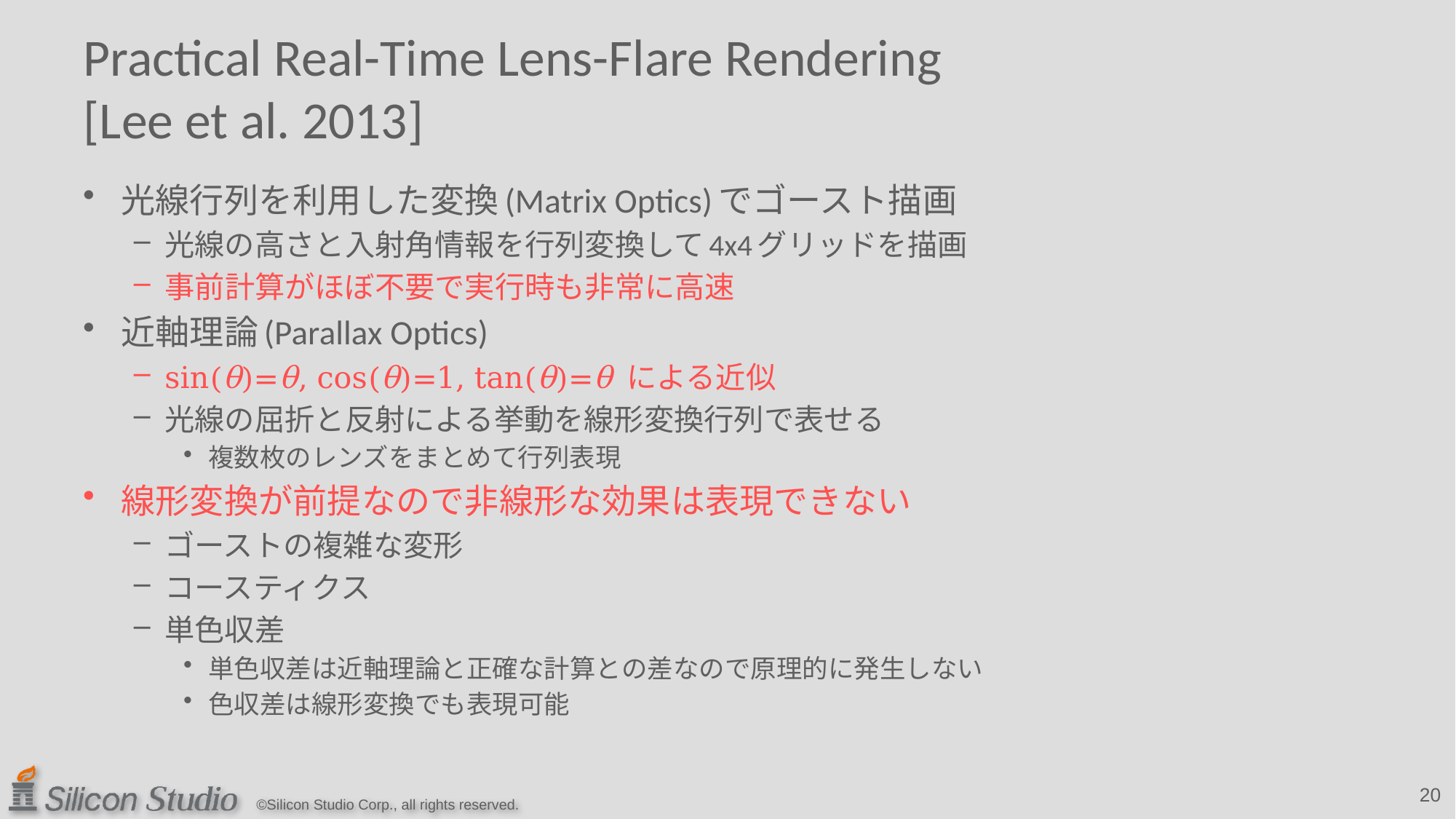

# Practical Real-Time Lens-Flare Rendering [Lee et al. 2013]
光線行列を利用した変換(Matrix Optics)でゴースト描画
光線の高さと入射角情報を行列変換して4x4グリッドを描画
事前計算がほぼ不要で実行時も非常に高速
近軸理論(Parallax Optics)
sin(θ)=θ, cos(θ)=1, tan(θ)=θ による近似
光線の屈折と反射による挙動を線形変換行列で表せる
複数枚のレンズをまとめて行列表現
線形変換が前提なので非線形な効果は表現できない
ゴーストの複雑な変形
コースティクス
単色収差
単色収差は近軸理論と正確な計算との差なので原理的に発生しない
色収差は線形変換でも表現可能
20